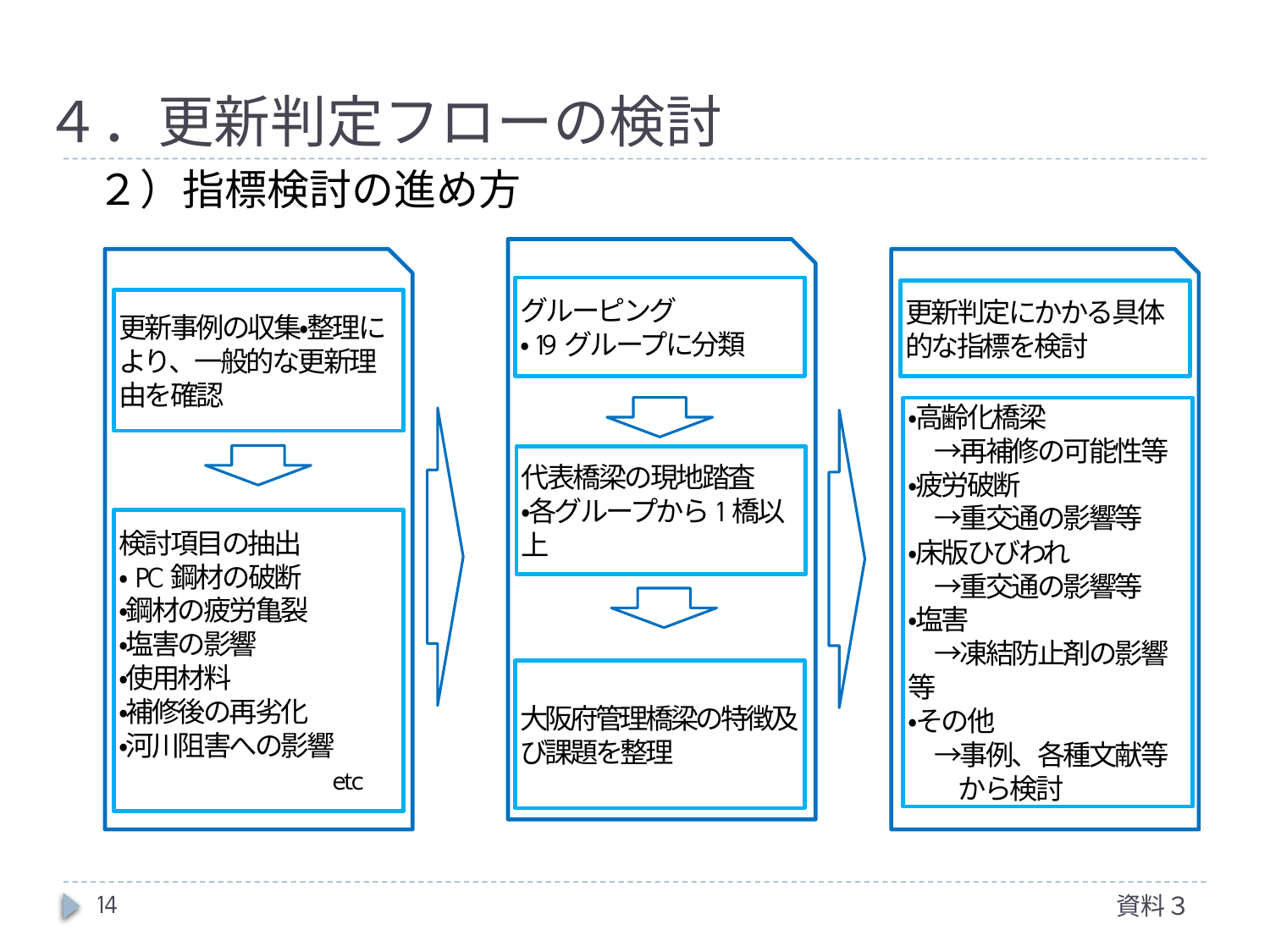

# ４．更新判定フローの検討
２）指標検討の進め方

グルーピング
・19グループに分類
更新判定にかかる具体的な指標を検討
更新事例の収集・整理により、一般的な更新理由を確認

・高齢化橋梁
　→再補修の可能性等
・疲労破断
　→重交通の影響等
・床版ひびわれ
　→重交通の影響等
・塩害
　→凍結防止剤の影響等
・その他
　→事例、各種文献等から検討

代表橋梁の現地踏査
・各グループから1橋以上
検討項目の抽出
・PC鋼材の破断
・鋼材の疲労亀裂
・塩害の影響
・使用材料
・補修後の再劣化
・河川阻害への影響
etc

大阪府管理橋梁の特徴及び課題を整理
14
資料３